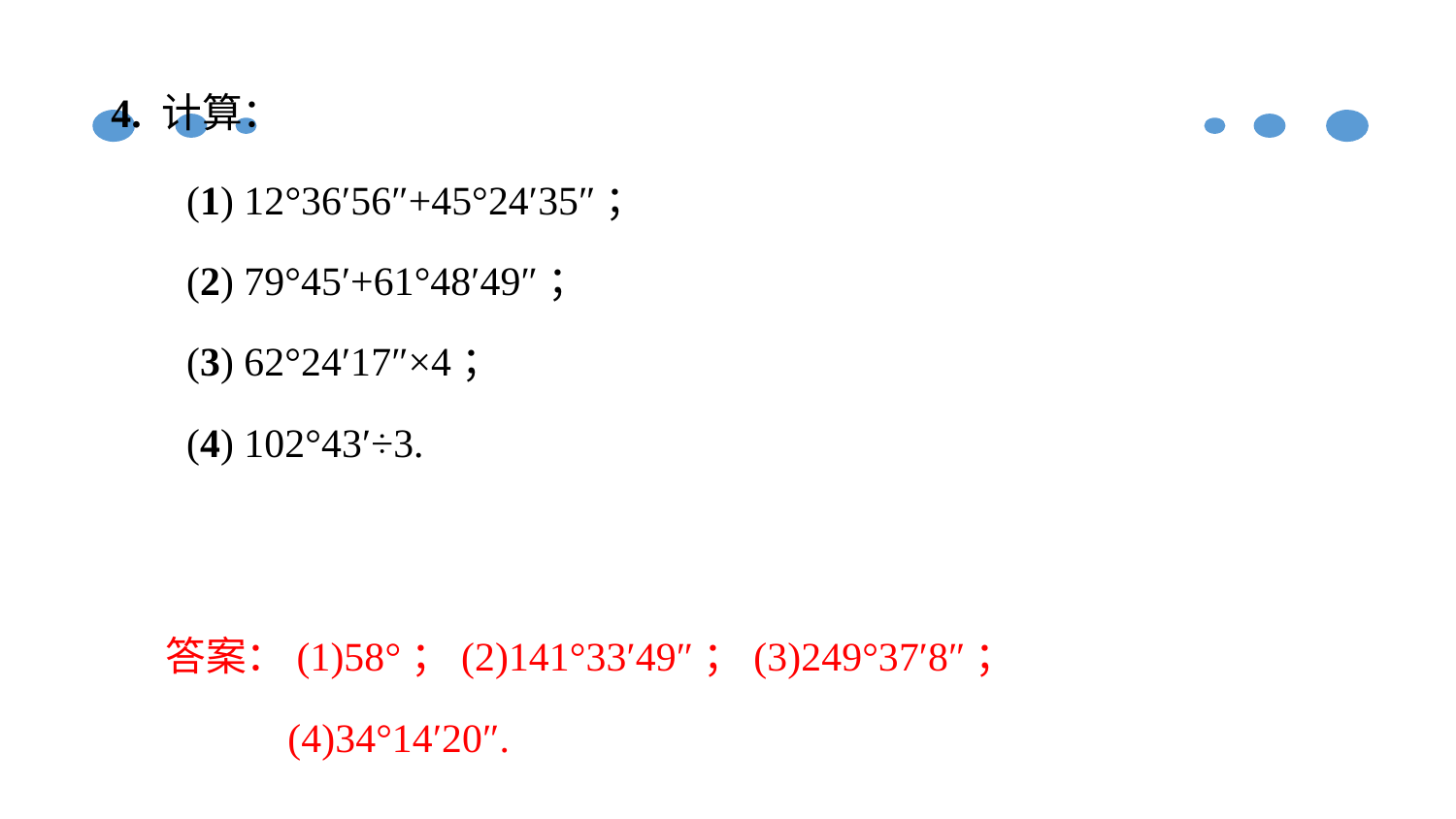

4. 计算：
(1) 12°36′56″+45°24′35″；
(2) 79°45′+61°48′49″；
(3) 62°24′17″×4；
(4) 102°43′÷3.
答案：(1)58°；(2)141°33′49″；(3)249°37′8″；
            (4)34°14′20″.